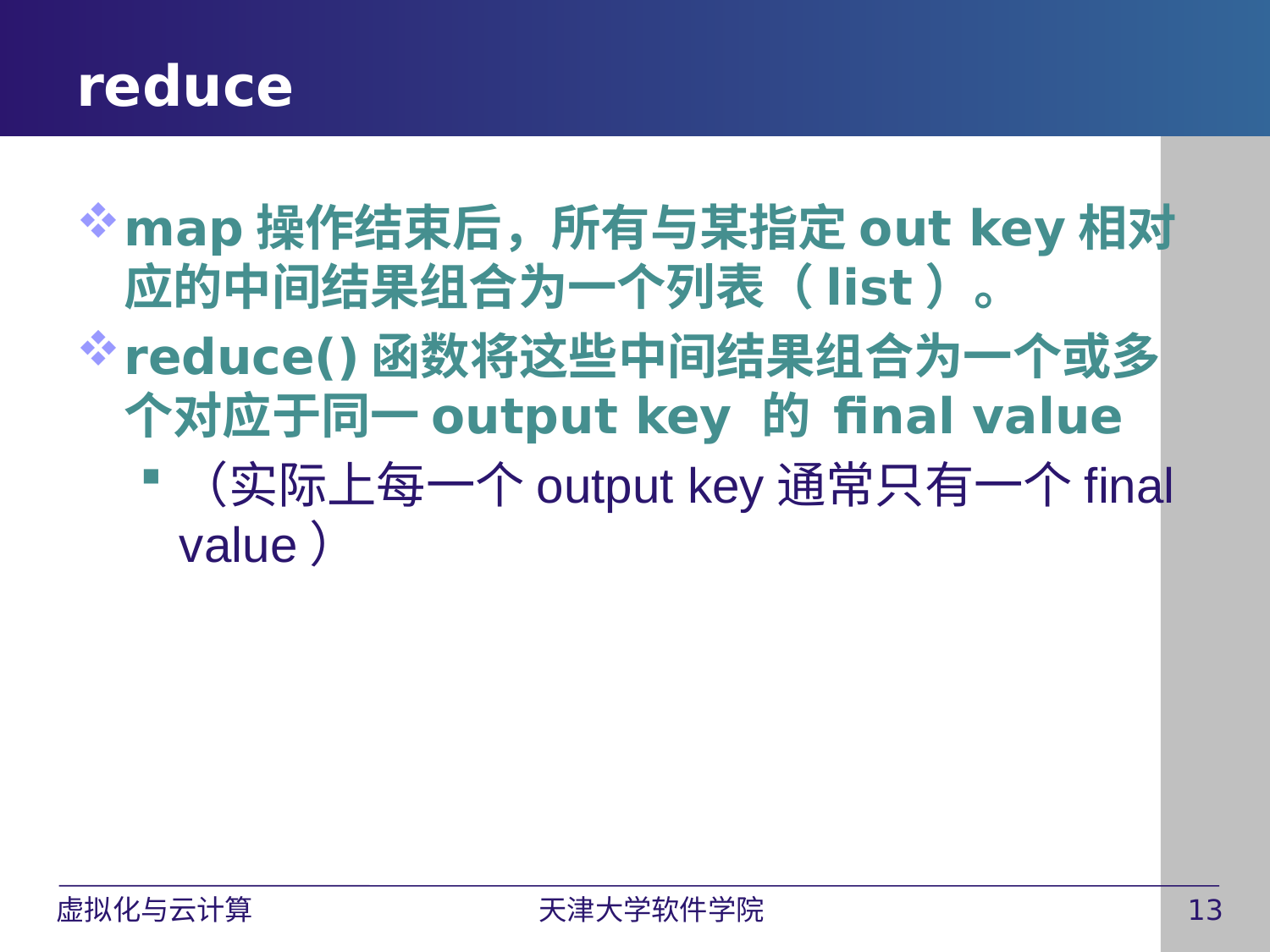

# reduce
map操作结束后，所有与某指定out key相对应的中间结果组合为一个列表（list）。
reduce()函数将这些中间结果组合为一个或多个对应于同一output key 的 final value
（实际上每一个output key通常只有一个final value）